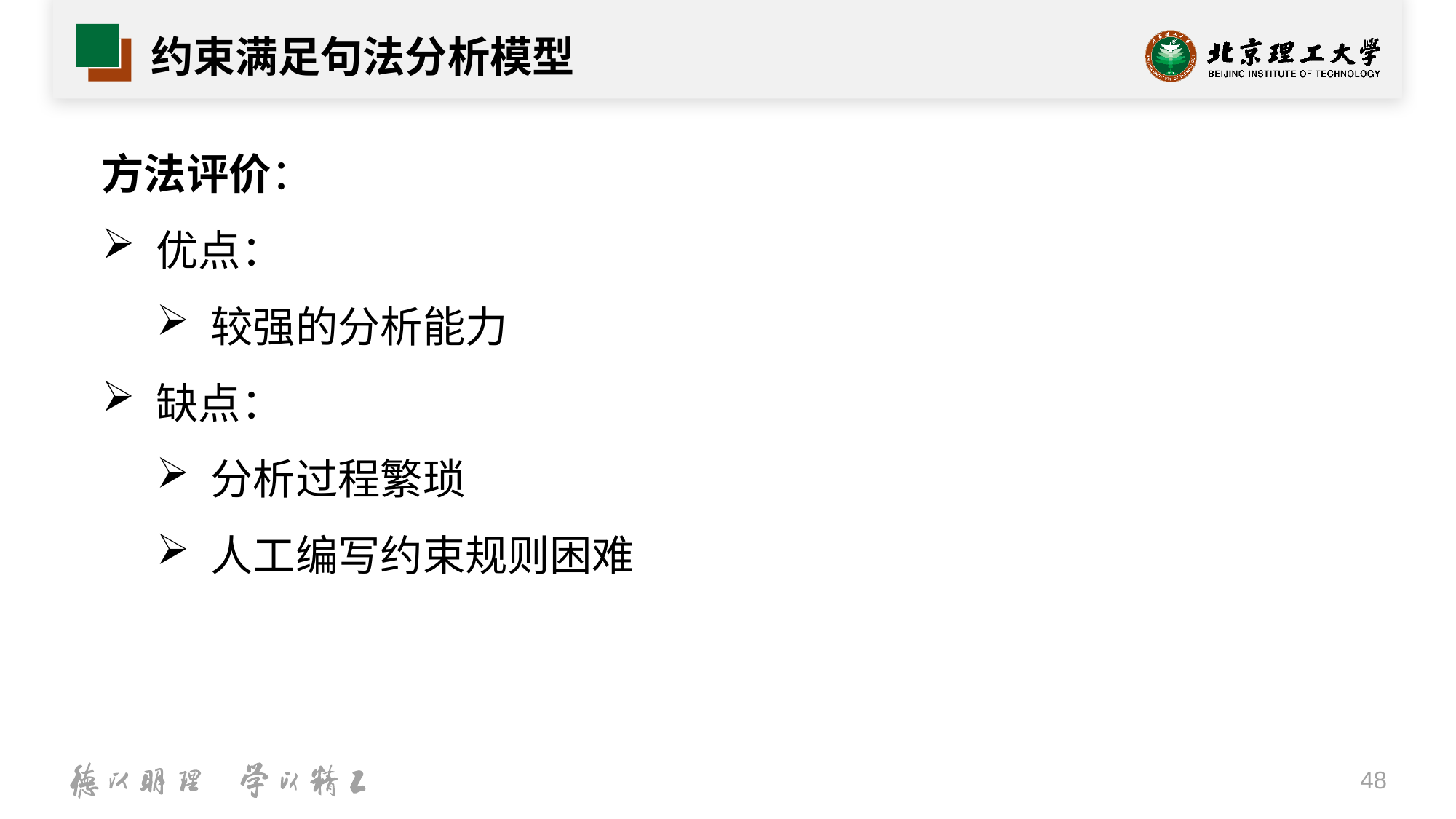

# 约束满足句法分析模型
方法评价：
优点：
较强的分析能力
缺点：
分析过程繁琐
人工编写约束规则困难